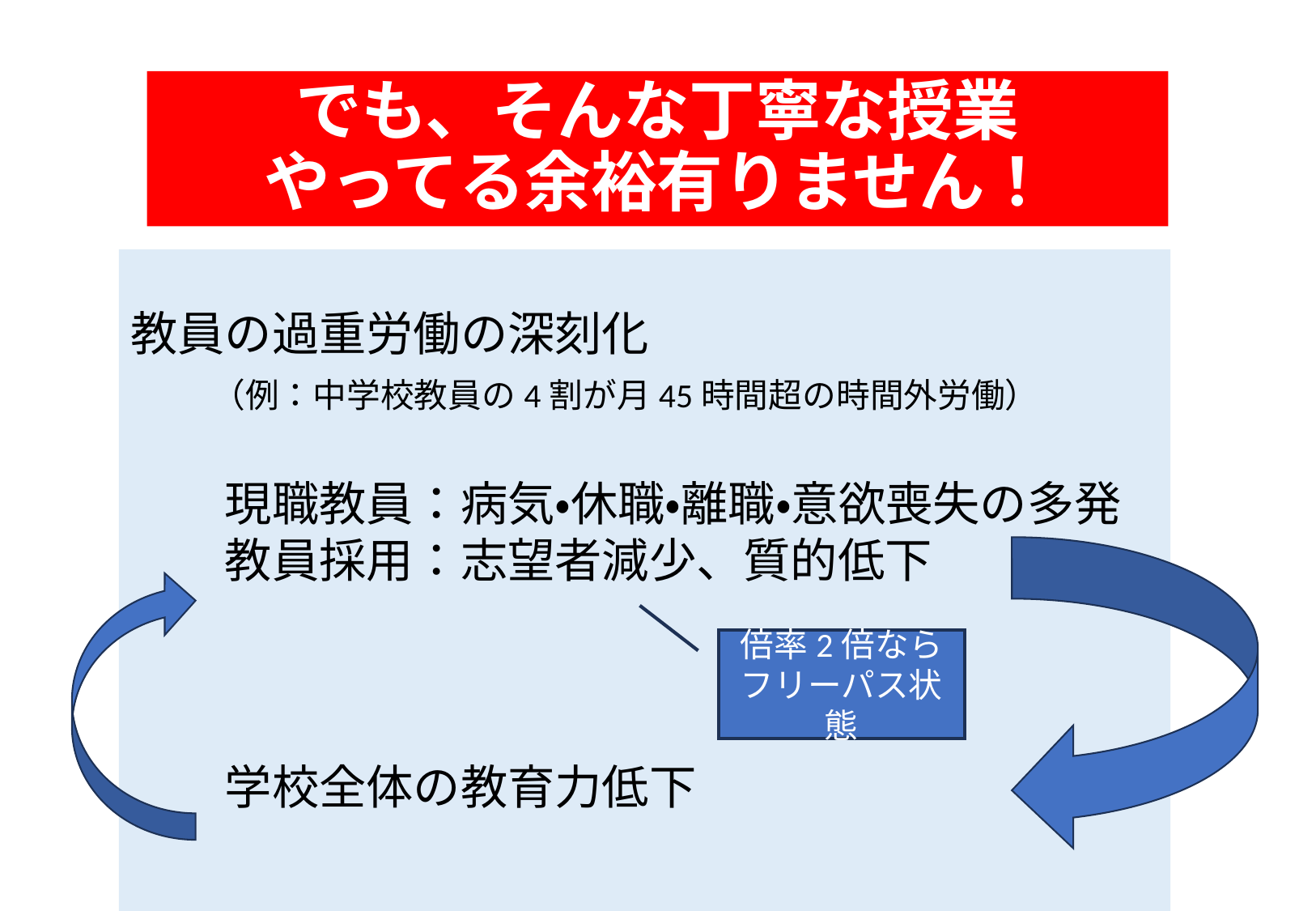

# でも、そんな丁寧な授業 やってる余裕有りません！

教員の過重労働の深刻化
　　（例：中学校教員の4割が月45時間超の時間外労働）

　　現職教員：病気・休職・離職・意欲喪失の多発
　　教員採用：志望者減少、質的低下

　　学校全体の教育力低下

倍率2倍ならフリーパス状態